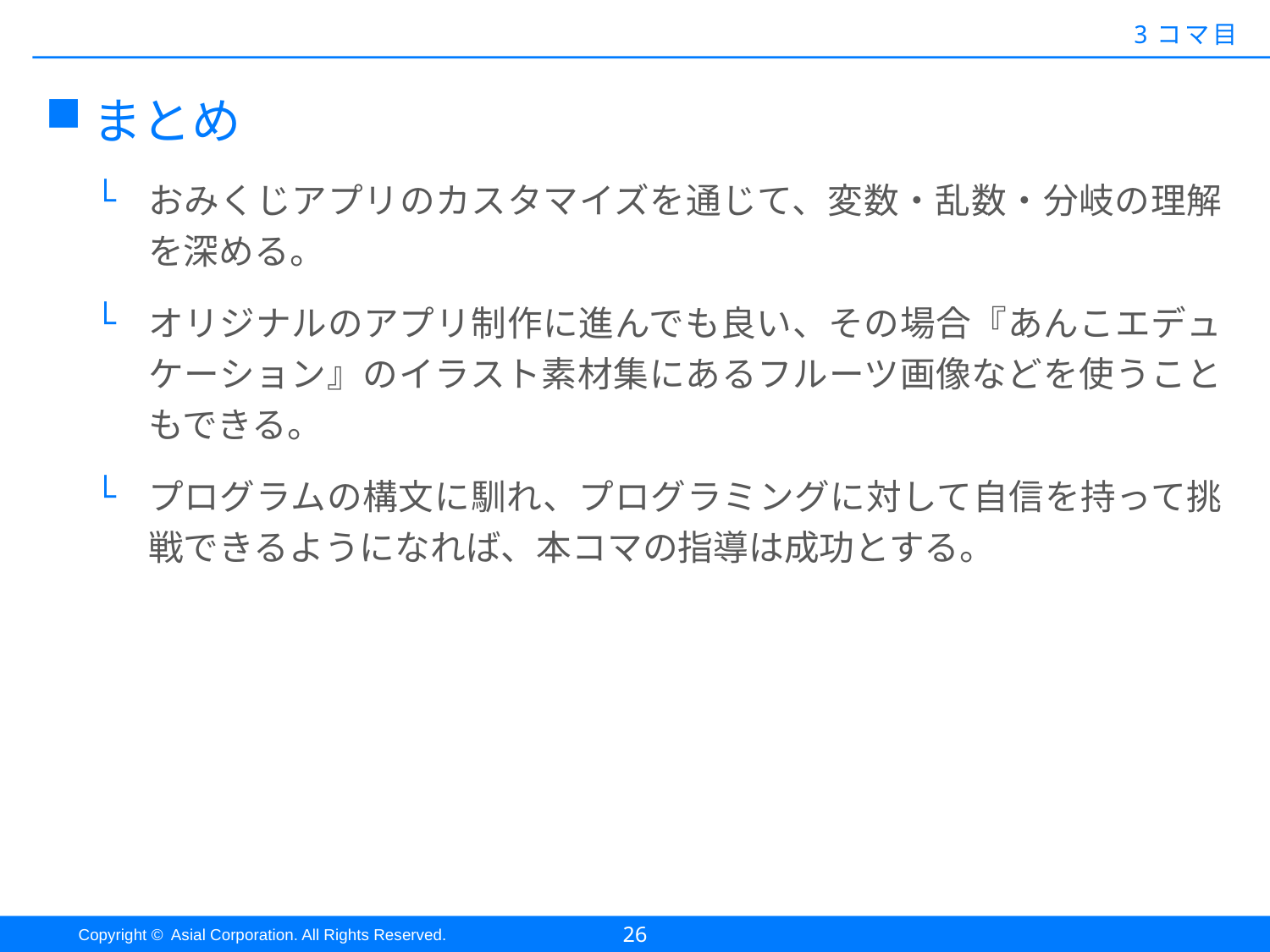

#
3コマ目
まとめ
おみくじアプリのカスタマイズを通じて、変数・乱数・分岐の理解を深める。
オリジナルのアプリ制作に進んでも良い、その場合『あんこエデュケーション』のイラスト素材集にあるフルーツ画像などを使うこともできる。
プログラムの構文に馴れ、プログラミングに対して自信を持って挑戦できるようになれば、本コマの指導は成功とする。
26